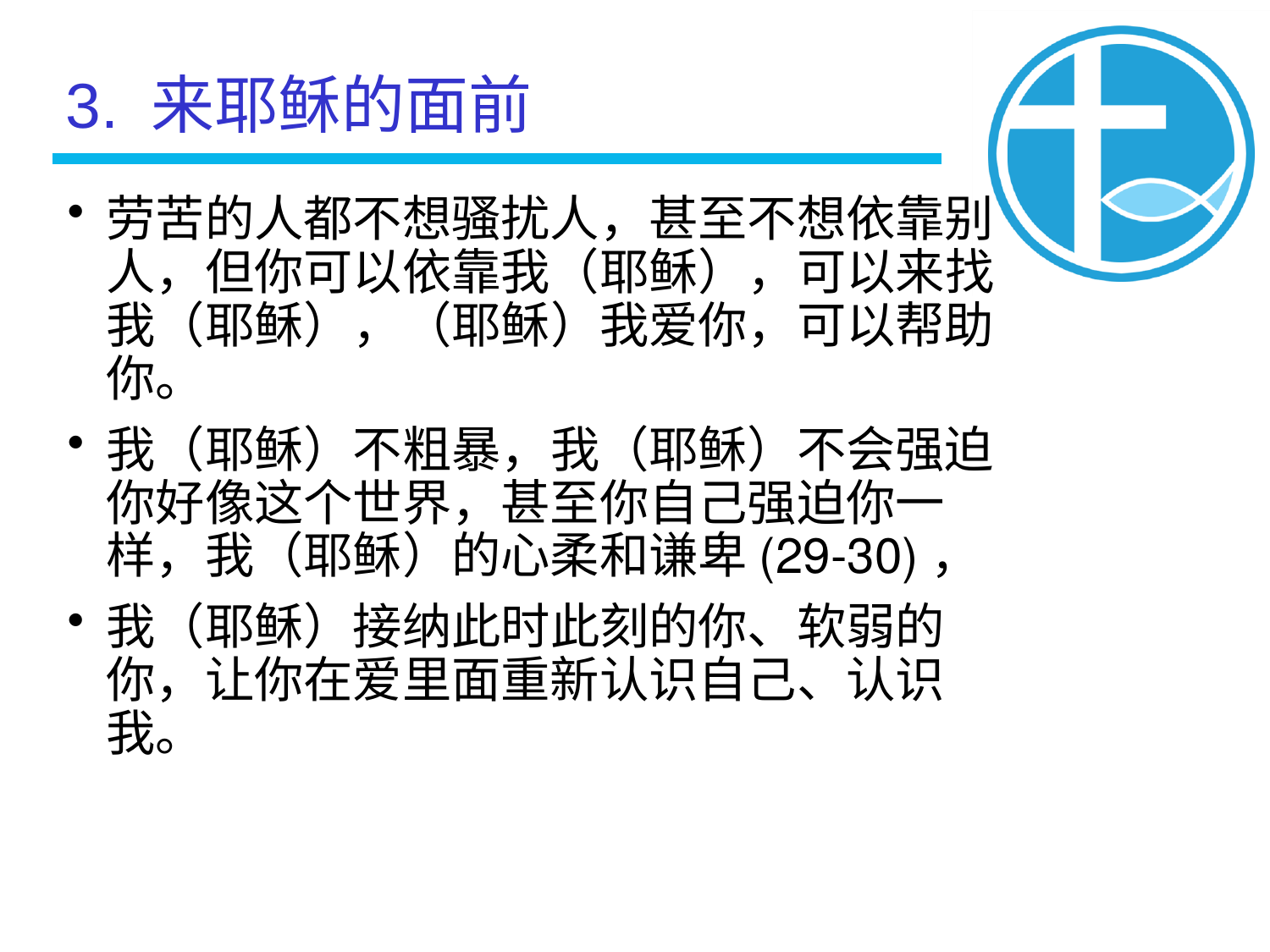

3. 来耶稣的面前
劳苦的人都不想骚扰人，甚至不想依靠别人，但你可以依靠我（耶稣），可以来找我（耶稣），（耶稣）我爱你，可以帮助你。
我（耶稣）不粗暴，我（耶稣）不会强迫你好像这个世界，甚至你自己强迫你一样，我（耶稣）的心柔和谦卑(29-30)，
我（耶稣）接纳此时此刻的你、软弱的你，让你在爱里面重新认识自己、认识我。